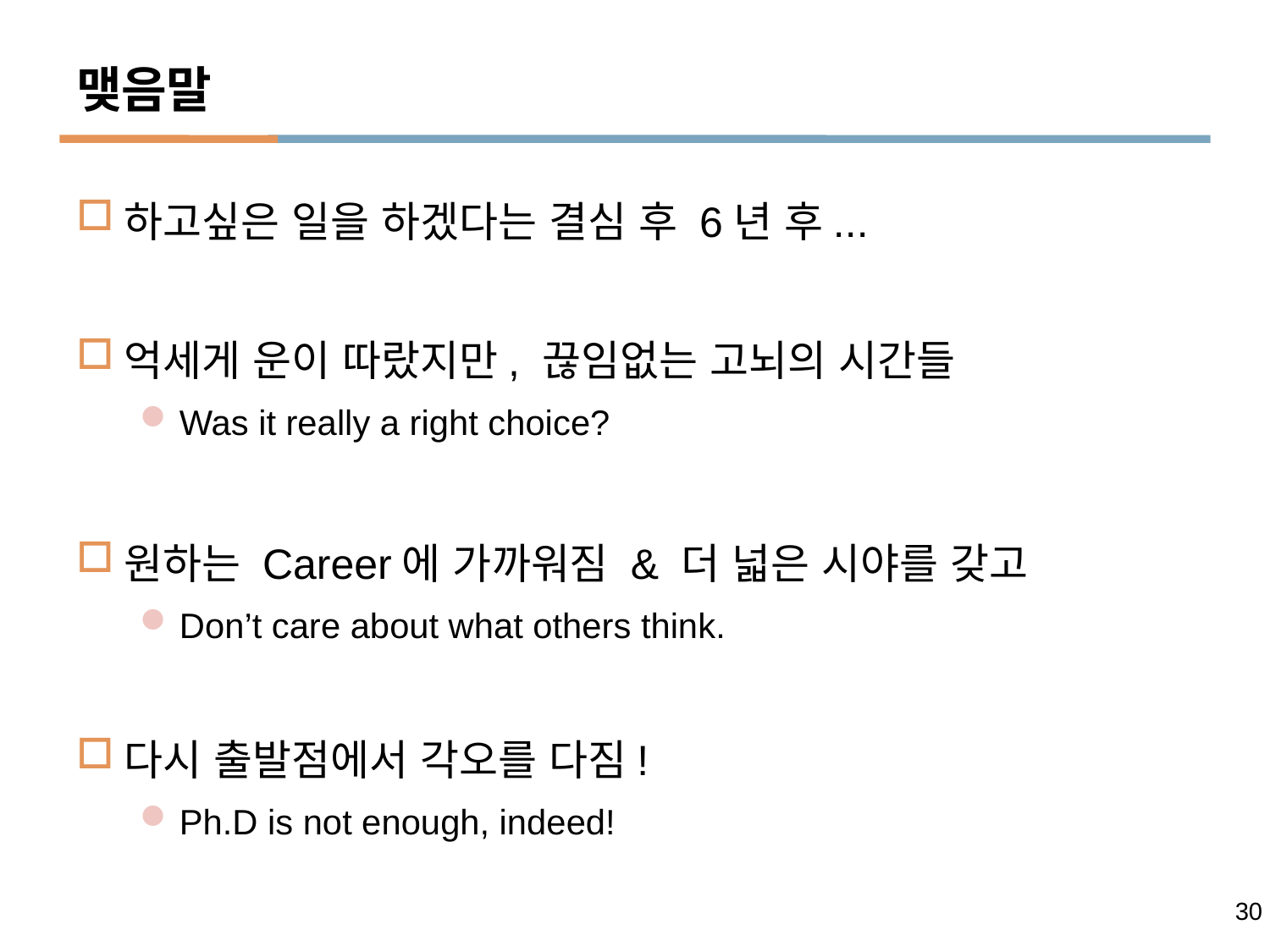

# 맺음말
하고싶은 일을 하겠다는 결심 후 6년 후...

억세게 운이 따랐지만, 끊임없는 고뇌의 시간들
Was it really a right choice?

원하는 Career에 가까워짐 & 더 넓은 시야를 갖고
Don’t care about what others think.

다시 출발점에서 각오를 다짐!
Ph.D is not enough, indeed!